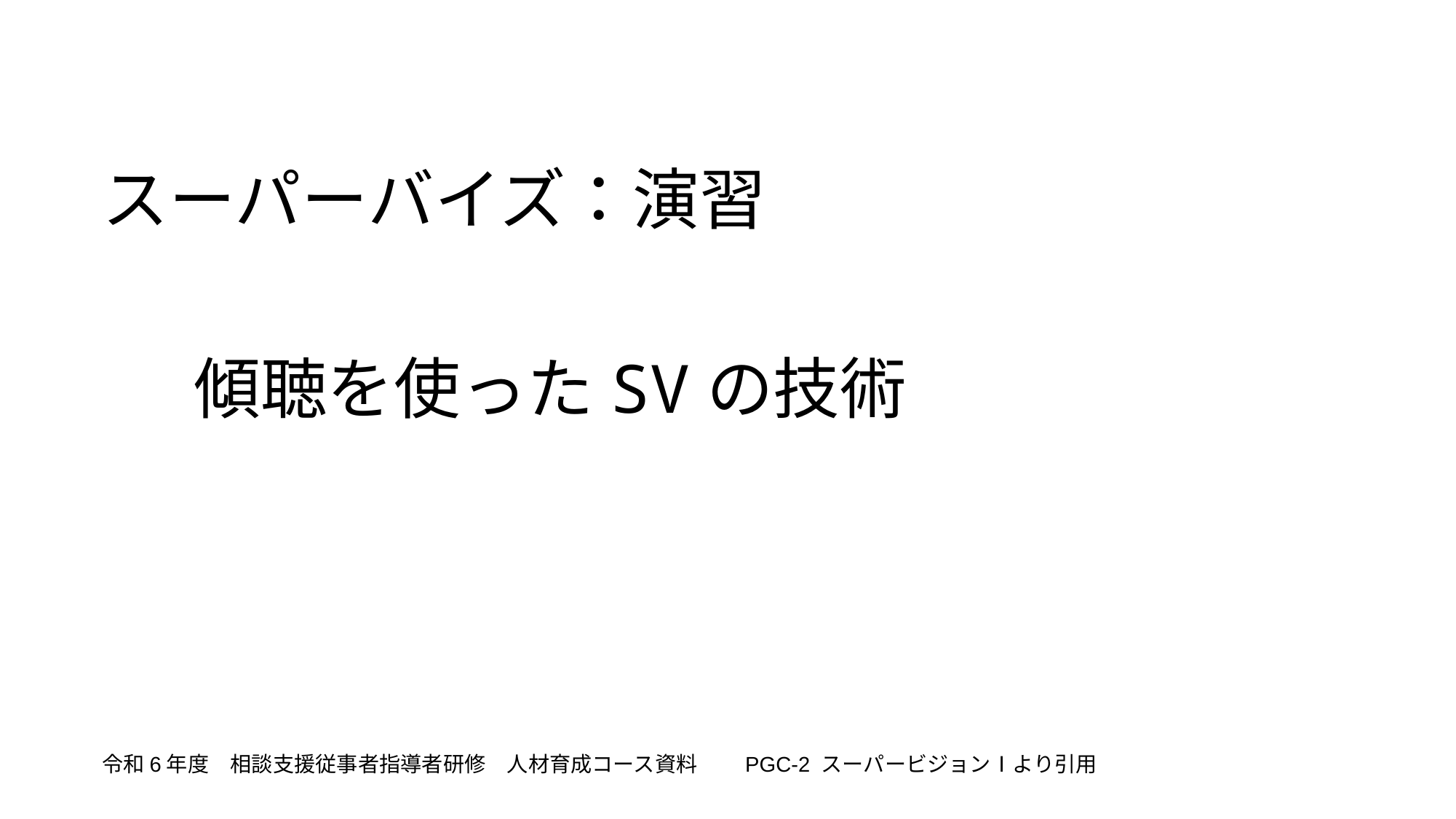

スーパーバイズ：演習
# 傾聴を使ったSVの技術
令和6年度　相談支援従事者指導者研修　人材育成コース資料　　PGC-2 スーパービジョンⅠより引用